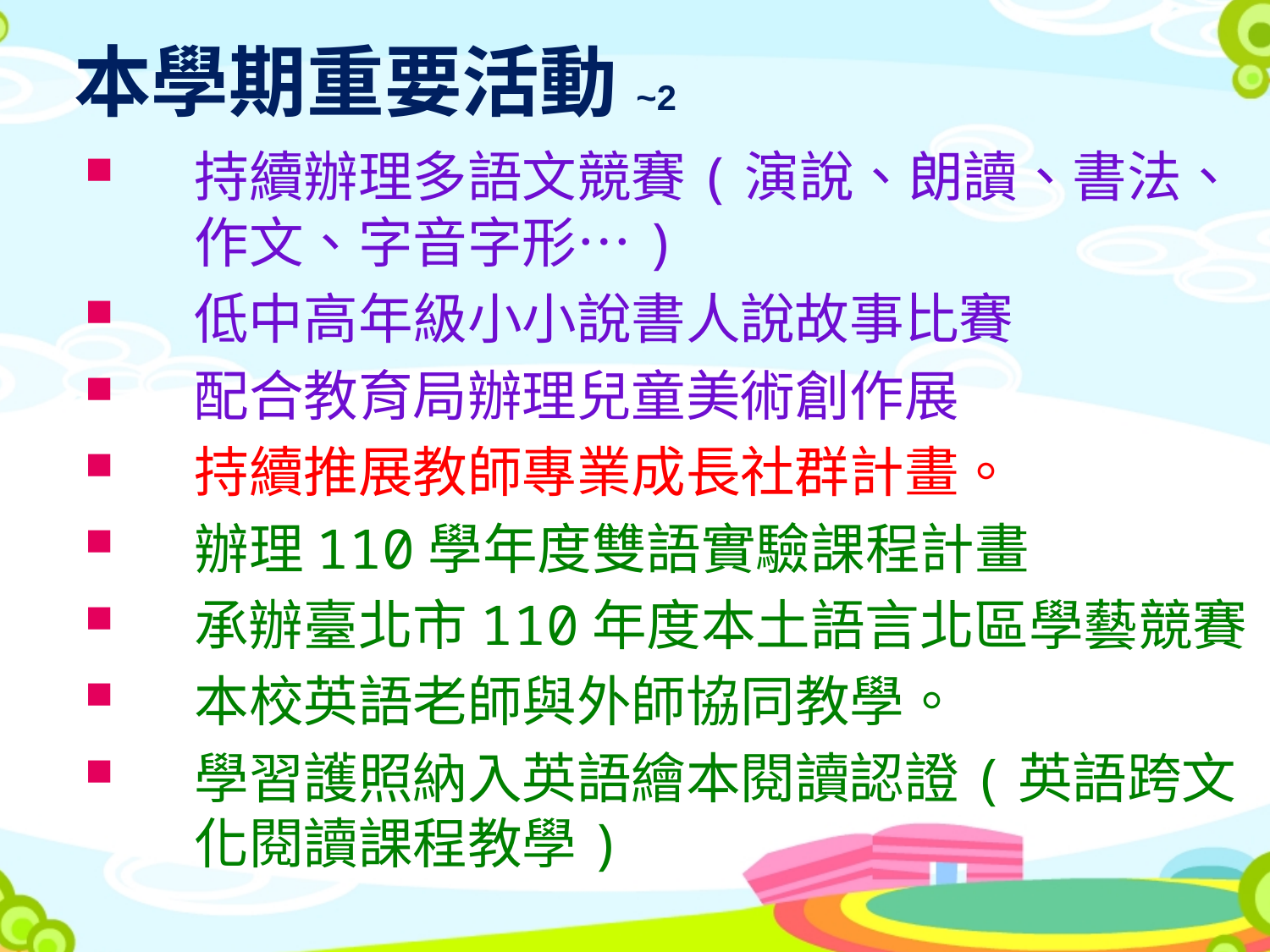

# 本學期重要活動~2
持續辦理多語文競賽(演說、朗讀、書法、作文、字音字形…)
低中高年級小小說書人說故事比賽
配合教育局辦理兒童美術創作展
持續推展教師專業成長社群計畫。
辦理110學年度雙語實驗課程計畫
承辦臺北市110年度本土語言北區學藝競賽
本校英語老師與外師協同教學。
學習護照納入英語繪本閱讀認證(英語跨文化閱讀課程教學)